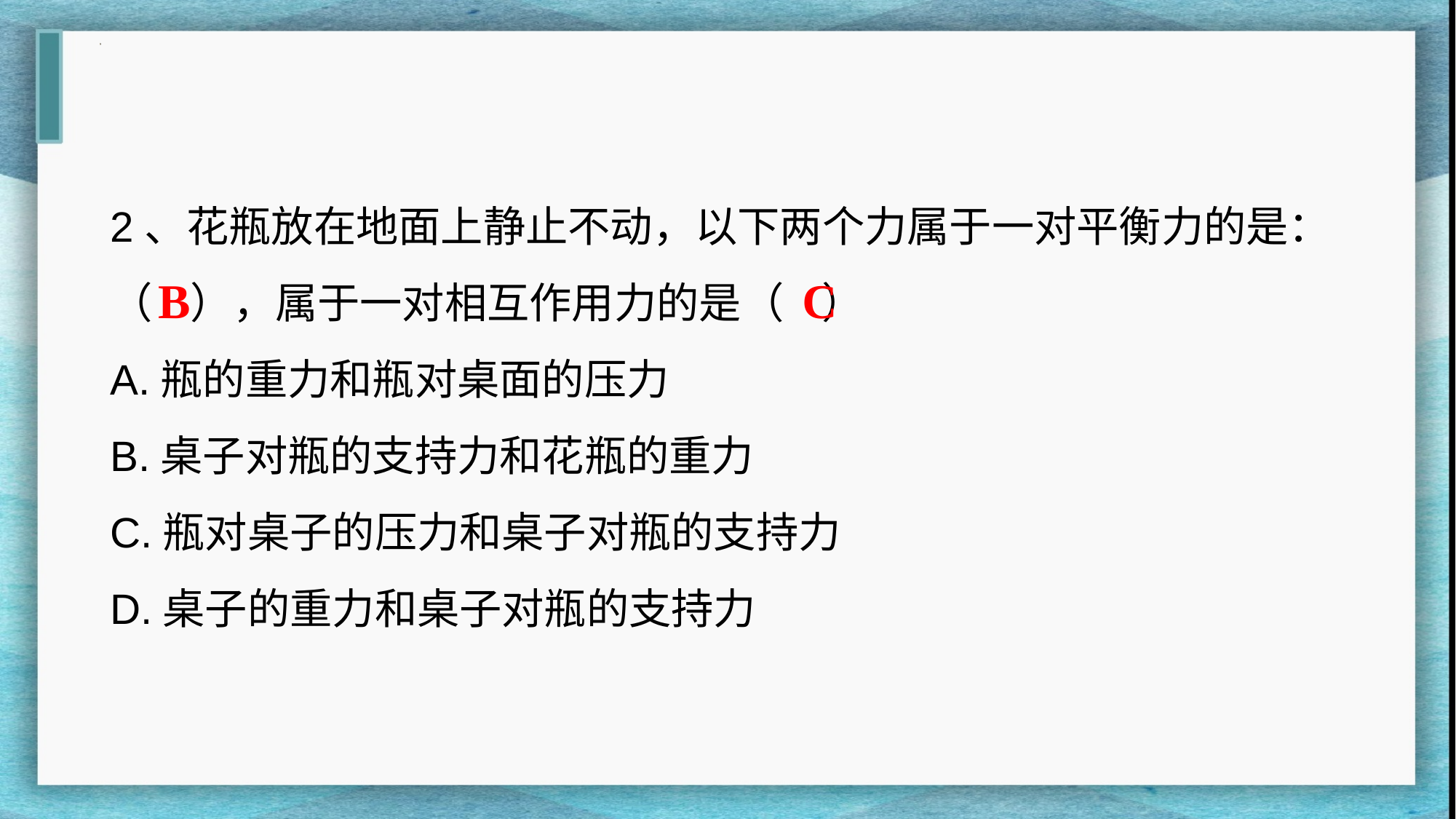

2、花瓶放在地面上静止不动，以下两个力属于一对平衡力的是：（    ），属于一对相互作用力的是（    ）
A.瓶的重力和瓶对桌面的压力
B.桌子对瓶的支持力和花瓶的重力
C.瓶对桌子的压力和桌子对瓶的支持力
D.桌子的重力和桌子对瓶的支持力
B
C